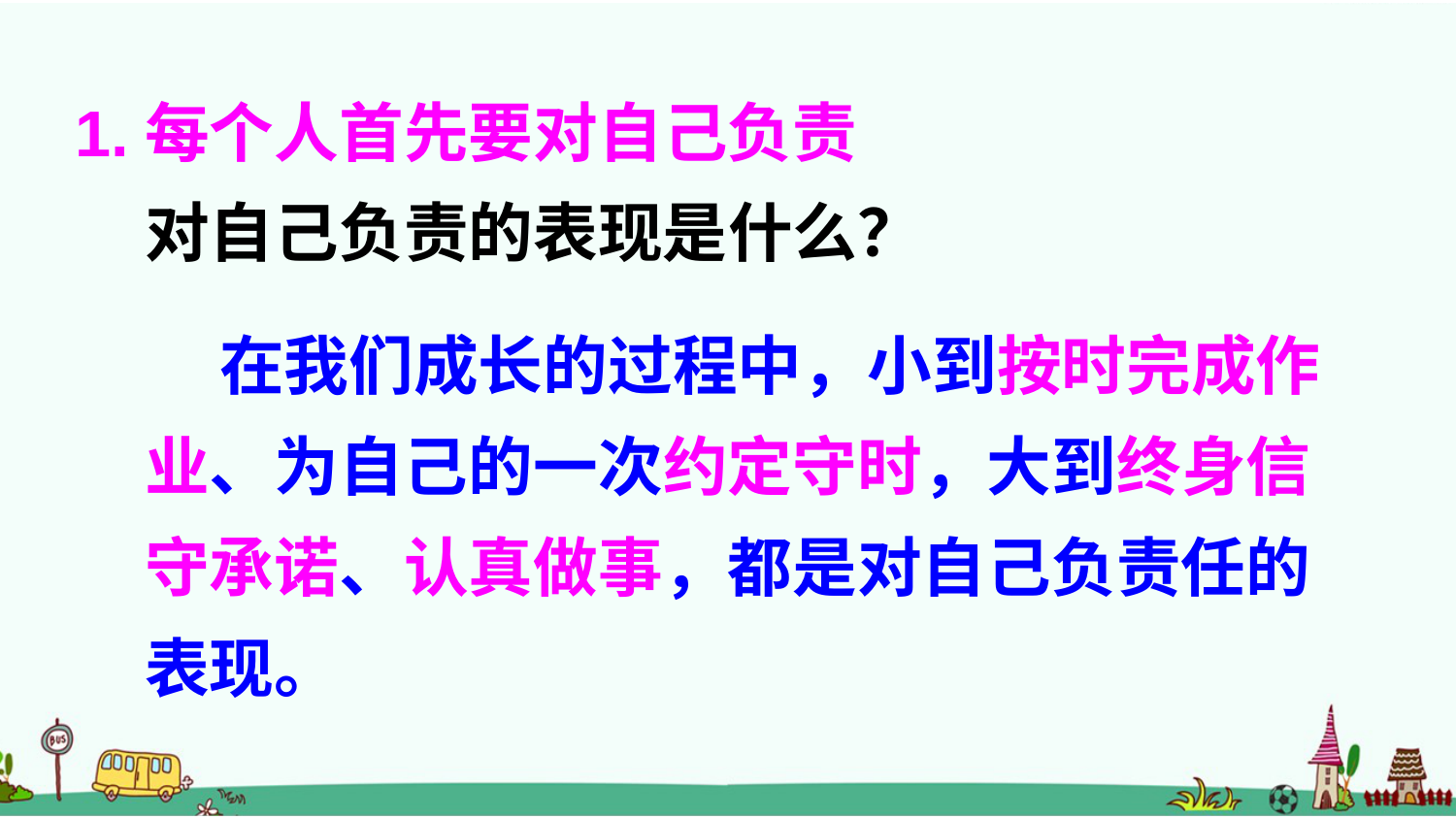

1.每个人首先要对自己负责
对自己负责的表现是什么？
    在我们成长的过程中，小到按时完成作业、为自己的一次约定守时，大到终身信守承诺、认真做事，都是对自己负责任的表现。